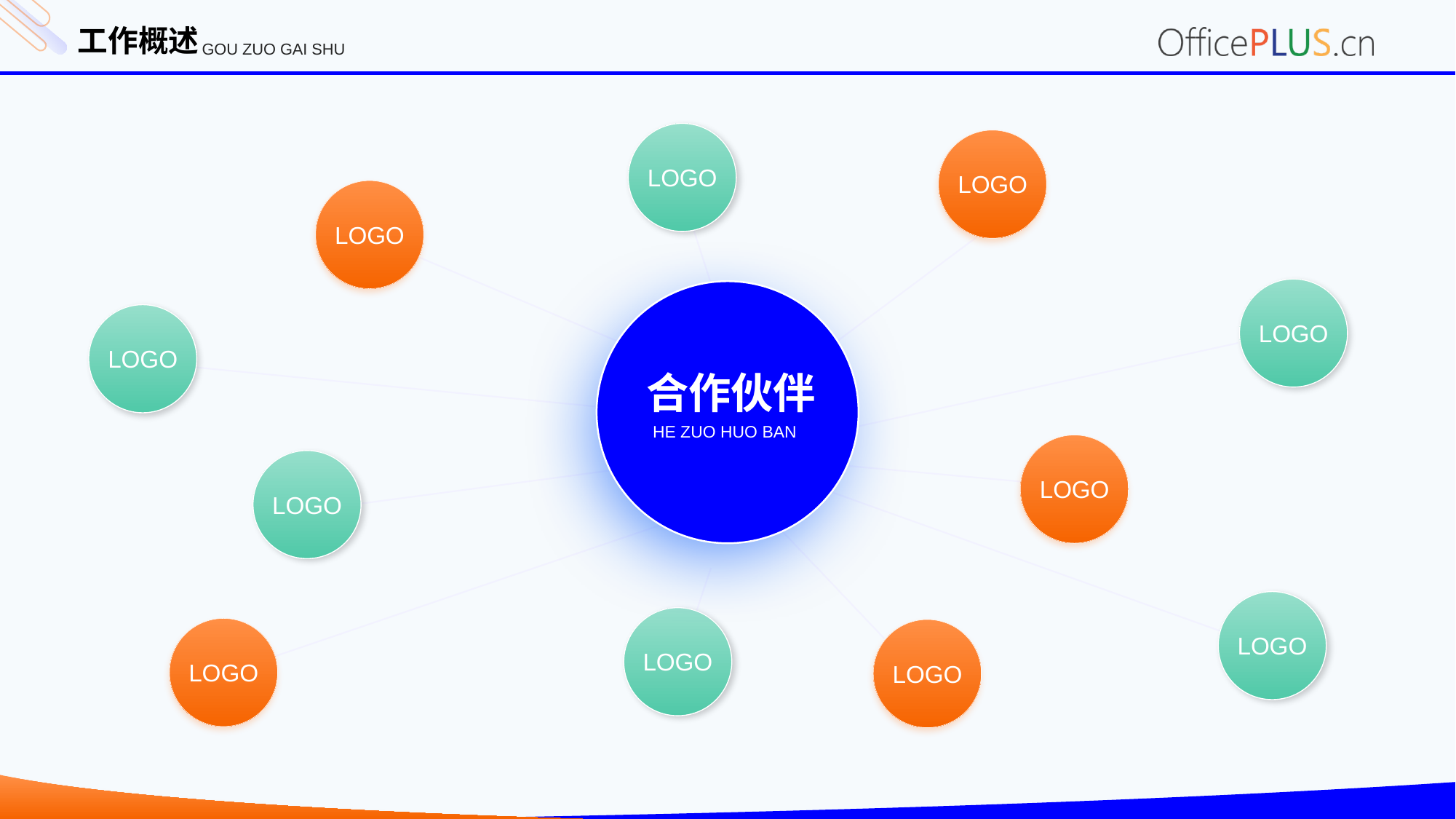

工作概述
GOU ZUO GAI SHU

LOGO

LOGO

LOGO

合作伙伴
HE ZUO HUO BAN

LOGO
LOGO

LOGO
LOGO

LOGO
LOGO
LOGO
LOGO